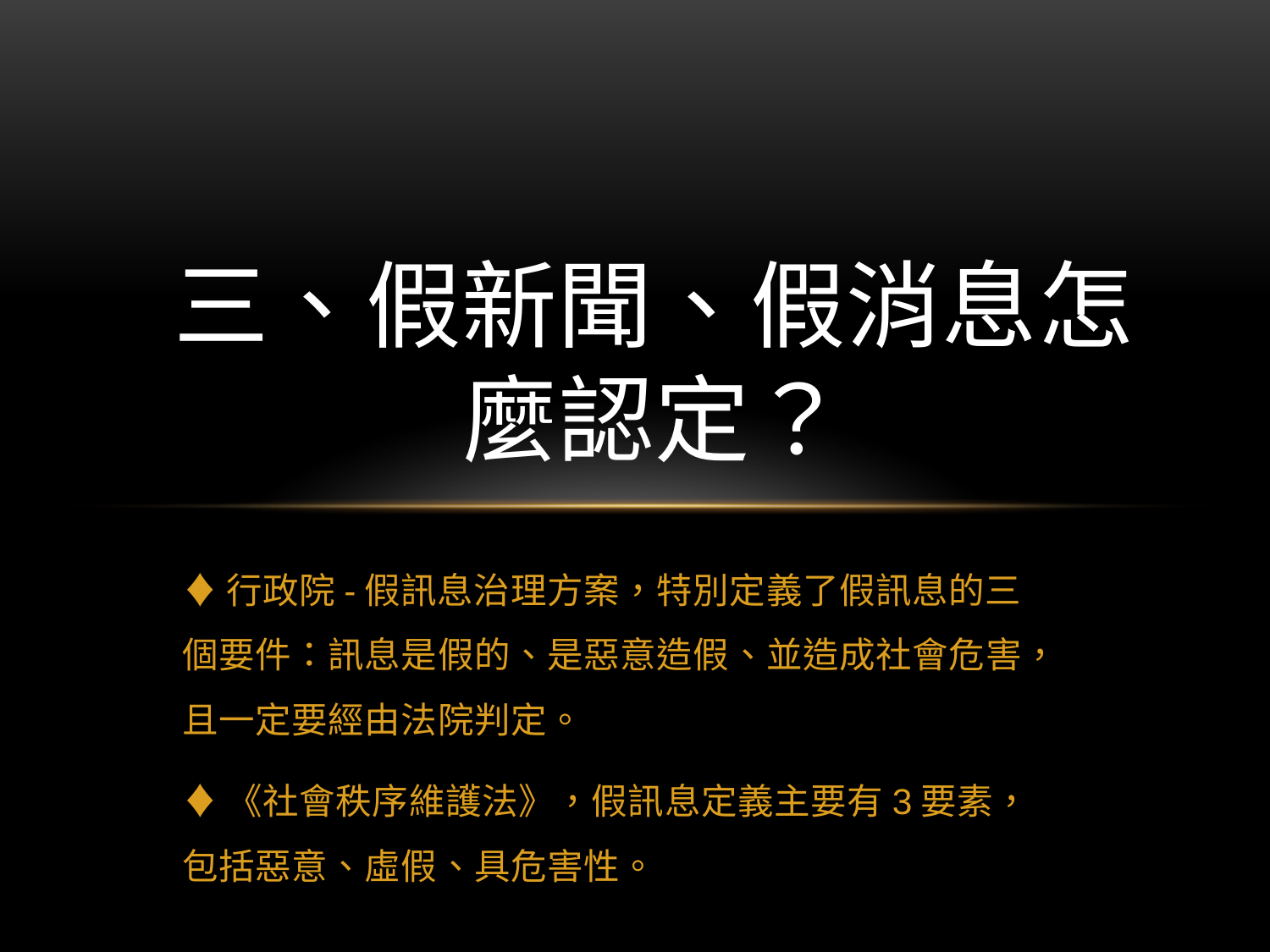

# 三、假新聞、假消息怎麼認定？
♦行政院-假訊息治理方案，特別定義了假訊息的三個要件：訊息是假的、是惡意造假、並造成社會危害，且一定要經由法院判定。
♦《社會秩序維護法》，假訊息定義主要有3要素，包括惡意、虛假、具危害性。